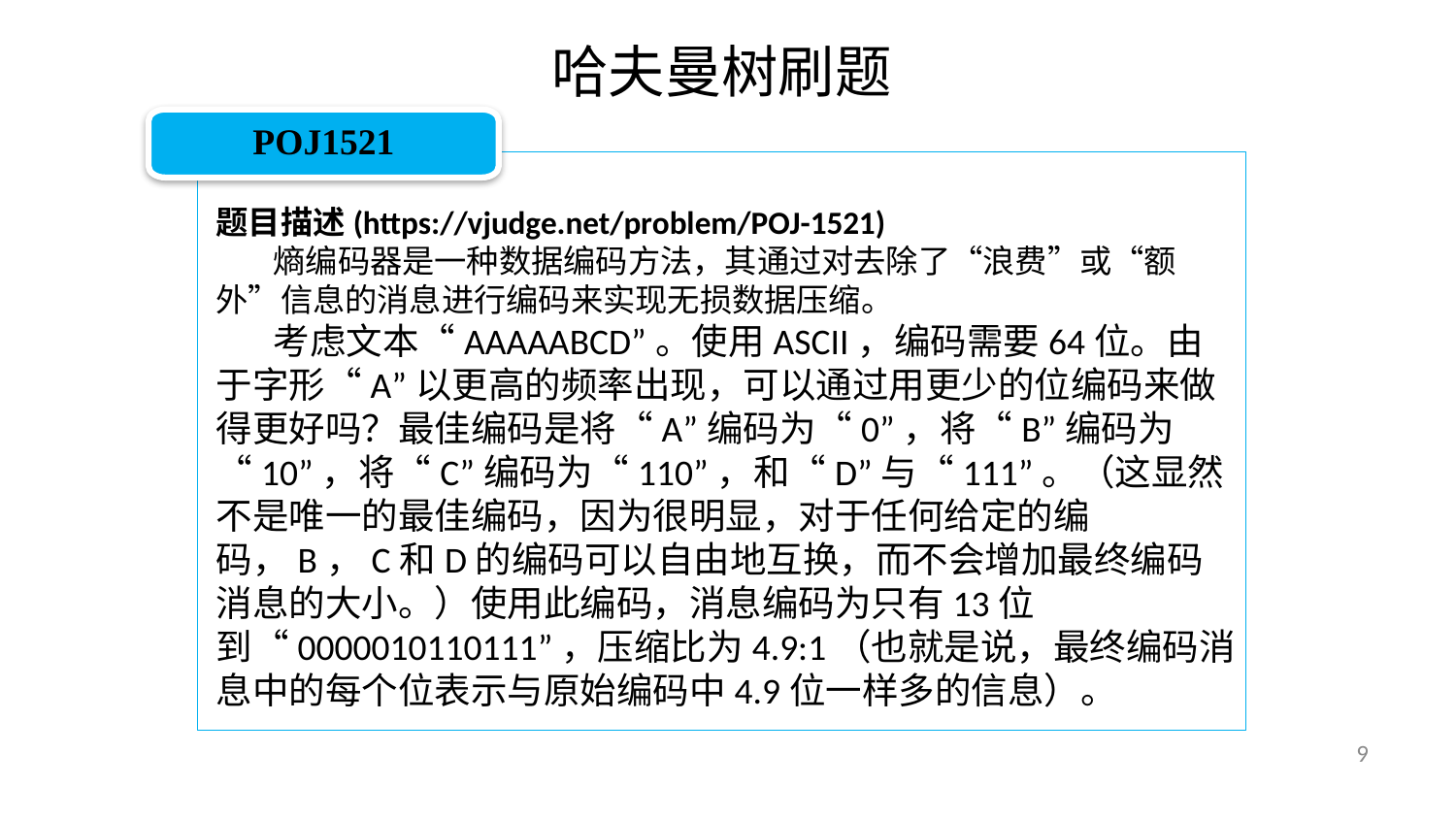

哈夫曼树刷题
POJ1521

题目描述(https://vjudge.net/problem/POJ-1521)
熵编码器是一种数据编码方法，其通过对去除了“浪费”或“额外”信息的消息进行编码来实现无损数据压缩。
考虑文本“AAAAABCD”。使用ASCII，编码需要64位。由于字形“A”以更高的频率出现，可以通过用更少的位编码来做得更好吗？最佳编码是将“A”编码为“0”，将“B”编码为“10”，将“C”编码为“110”，和“D”与“111”。（这显然不是唯一的最佳编码，因为很明显，对于任何给定的编码，B，C和D的编码可以自由地互换，而不会增加最终编码消息的大小。）使用此编码，消息编码为只有13位到“0000010110111”，压缩比为4.9:1（也就是说，最终编码消息中的每个位表示与原始编码中4.9位一样多的信息）。

9